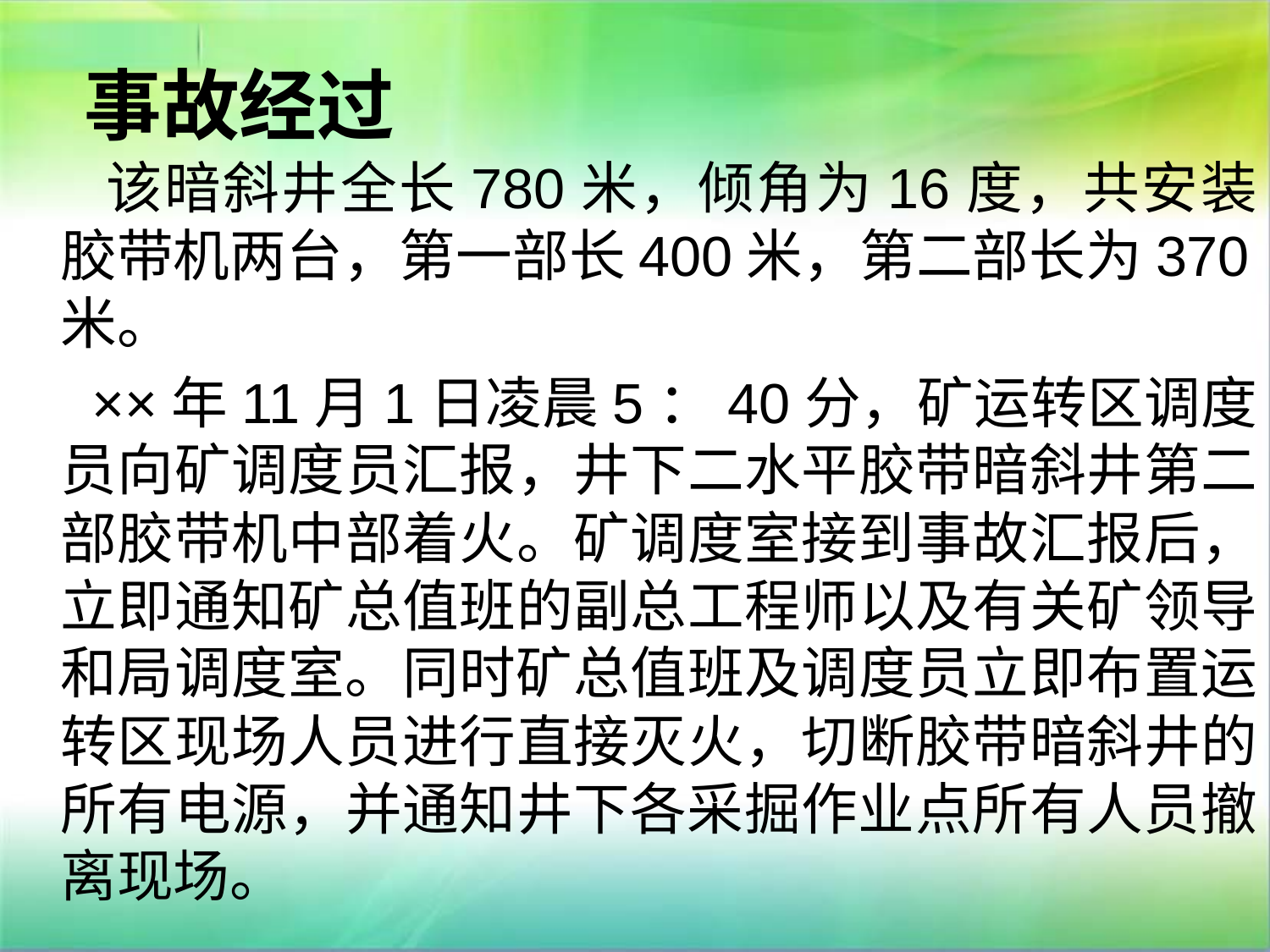

# 事故经过
      该暗斜井全长780米，倾角为16度，共安装胶带机两台，第一部长400米，第二部长为370米。
     ××年11月1日凌晨5：40分，矿运转区调度员向矿调度员汇报，井下二水平胶带暗斜井第二部胶带机中部着火。矿调度室接到事故汇报后，立即通知矿总值班的副总工程师以及有关矿领导和局调度室。同时矿总值班及调度员立即布置运转区现场人员进行直接灭火，切断胶带暗斜井的所有电源，并通知井下各采掘作业点所有人员撤离现场。